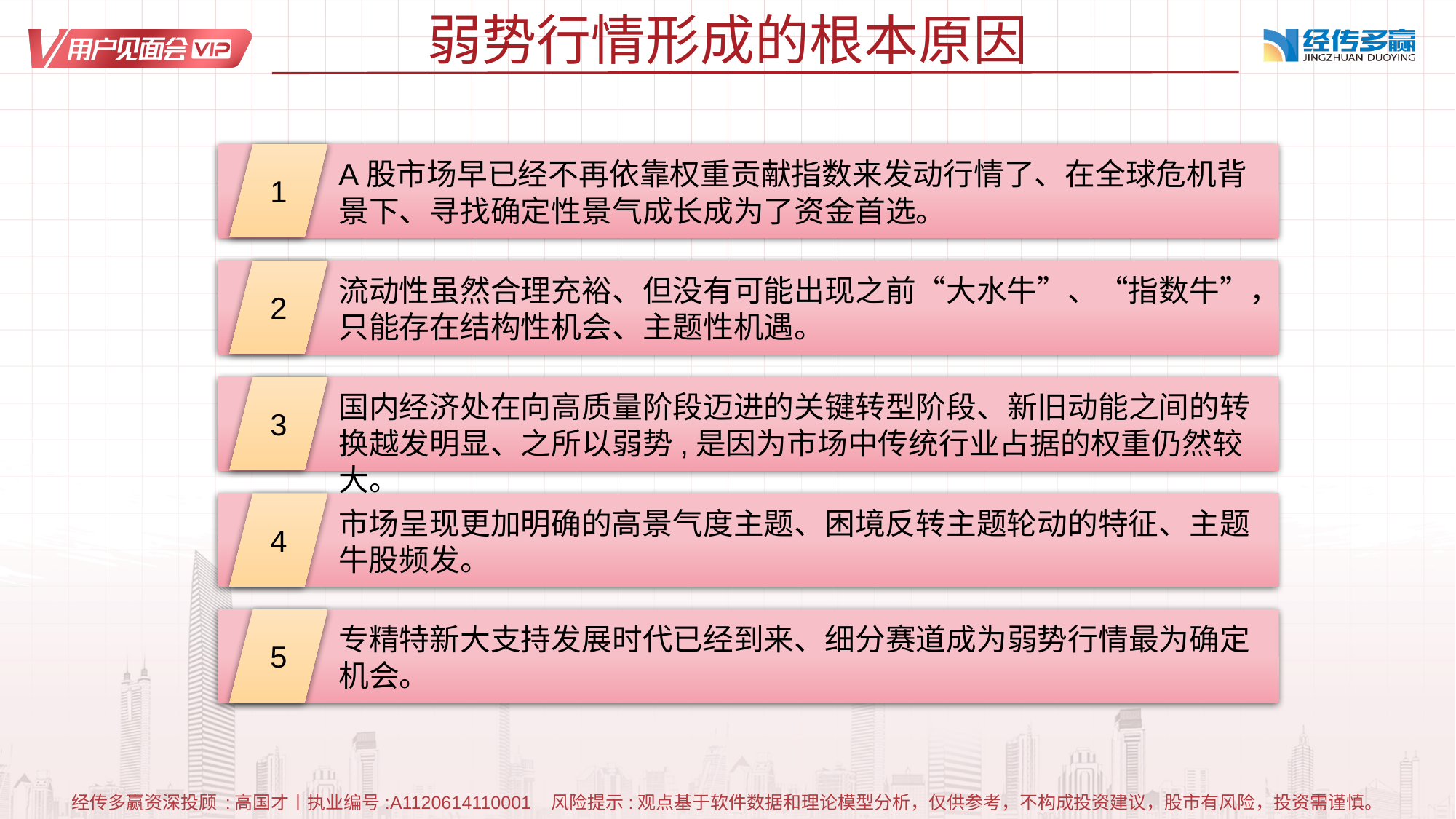

弱势行情形成的根本原因

1
A股市场早已经不再依靠权重贡献指数来发动行情了、在全球危机背景下、寻找确定性景气成长成为了资金首选。

2
流动性虽然合理充裕、但没有可能出现之前“大水牛”、“指数牛”，只能存在结构性机会、主题性机遇。

3
国内经济处在向高质量阶段迈进的关键转型阶段、新旧动能之间的转换越发明显、之所以弱势,是因为市场中传统行业占据的权重仍然较大。

4
市场呈现更加明确的高景气度主题、困境反转主题轮动的特征、主题牛股频发。

5
专精特新大支持发展时代已经到来、细分赛道成为弱势行情最为确定机会。